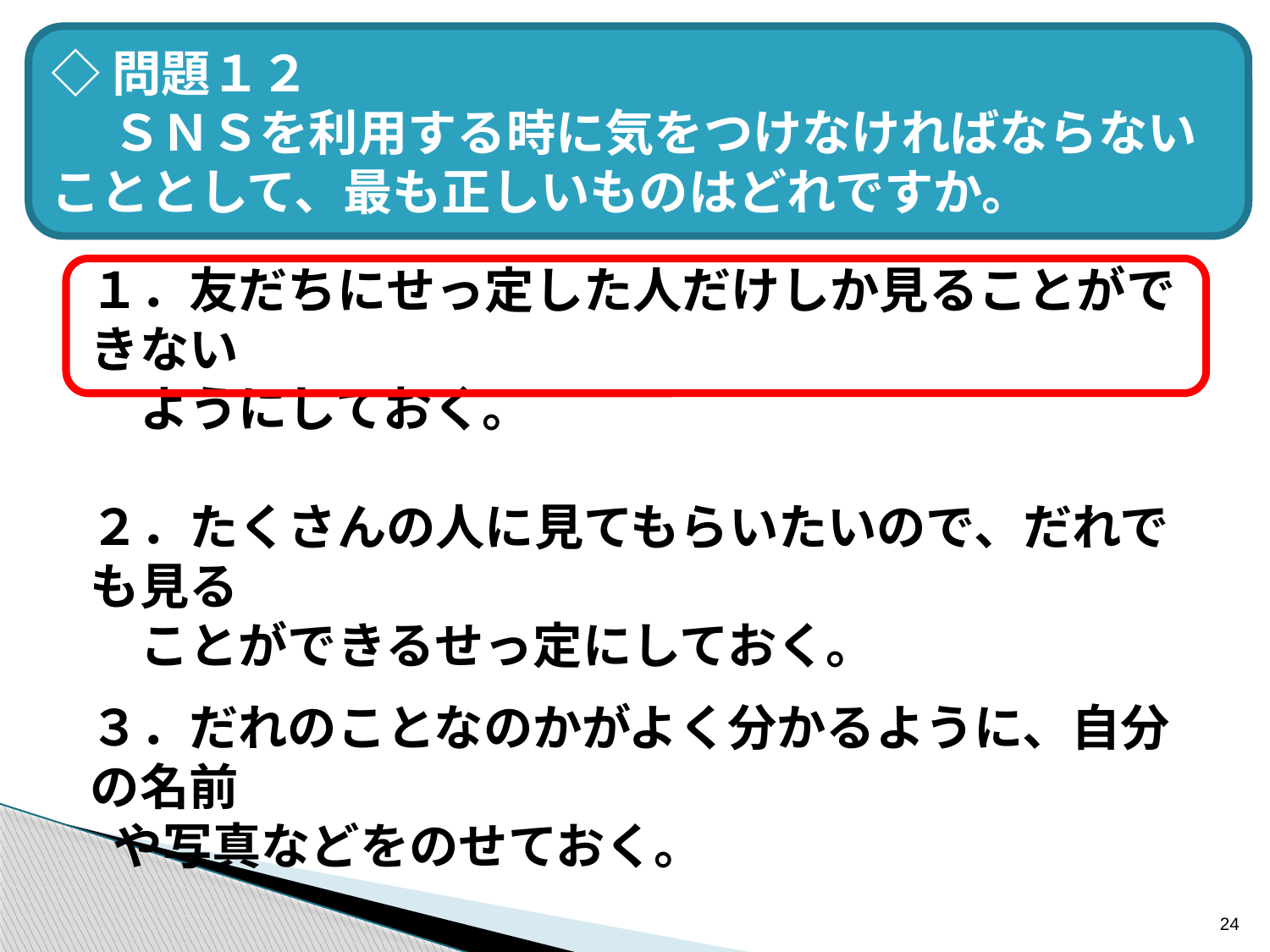

◇問題１２
　 ＳＮＳを利用する時に気をつけなければならないこととして、最も正しいものはどれですか。
１．友だちにせっ定した人だけしか見ることができない
　ようにしておく。

２．たくさんの人に見てもらいたいので、だれでも見る
　ことができるせっ定にしておく。

３．だれのことなのかがよく分かるように、自分の名前
 や写真などをのせておく。

24